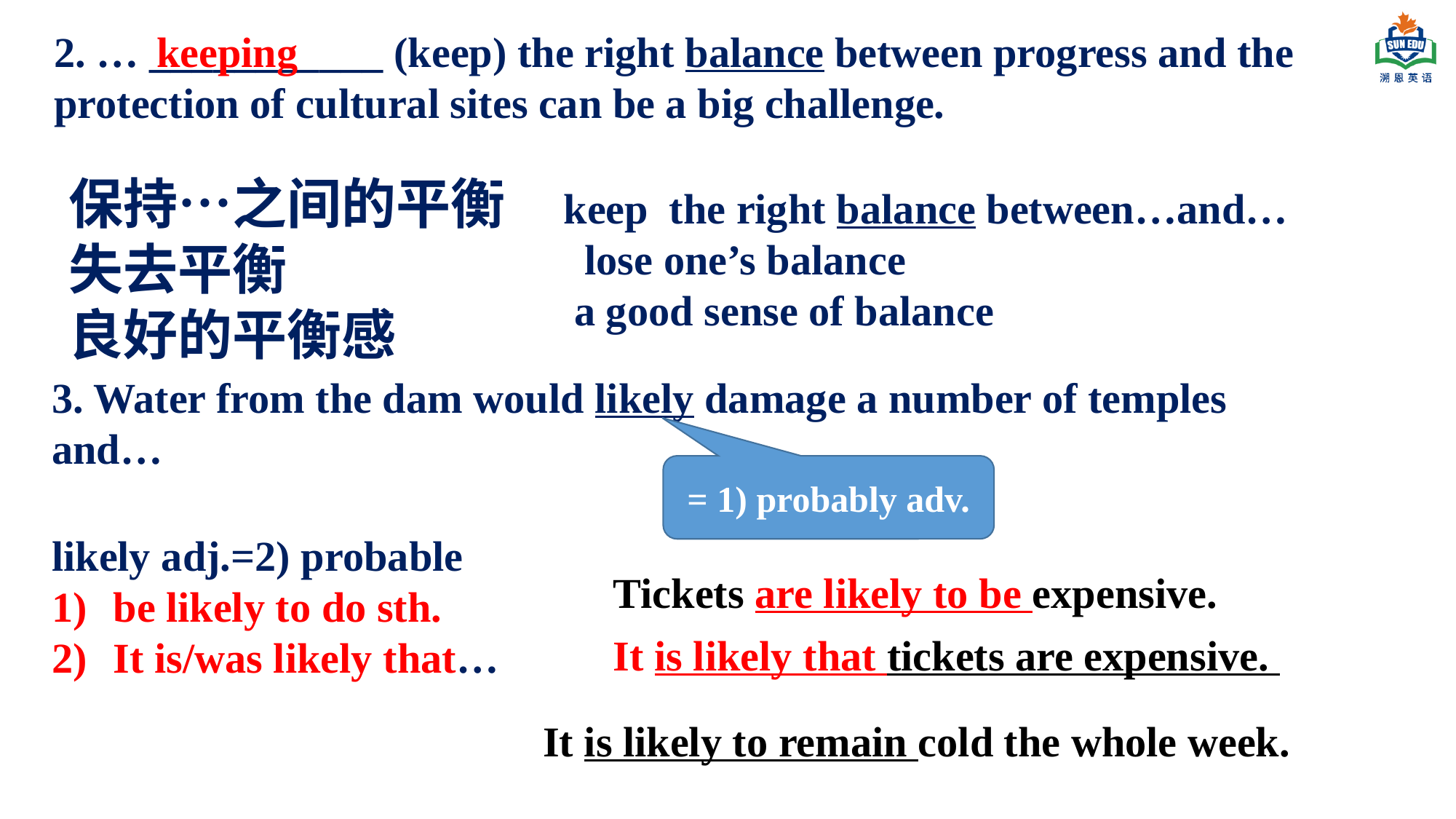

2. … ___________ (keep) the right balance between progress and the protection of cultural sites can be a big challenge.
keeping
保持…之间的平衡
失去平衡
良好的平衡感

keep  the right balance between…and…
  lose one’s balance
 a good sense of balance
3. Water from the dam would likely damage a number of temples and…
= 1) probably adv.
likely adj.=2) probable
be likely to do sth.
It is/was likely that…
Tickets are likely to be expensive.
It is likely that tickets are expensive.
It is likely to remain cold the whole week.